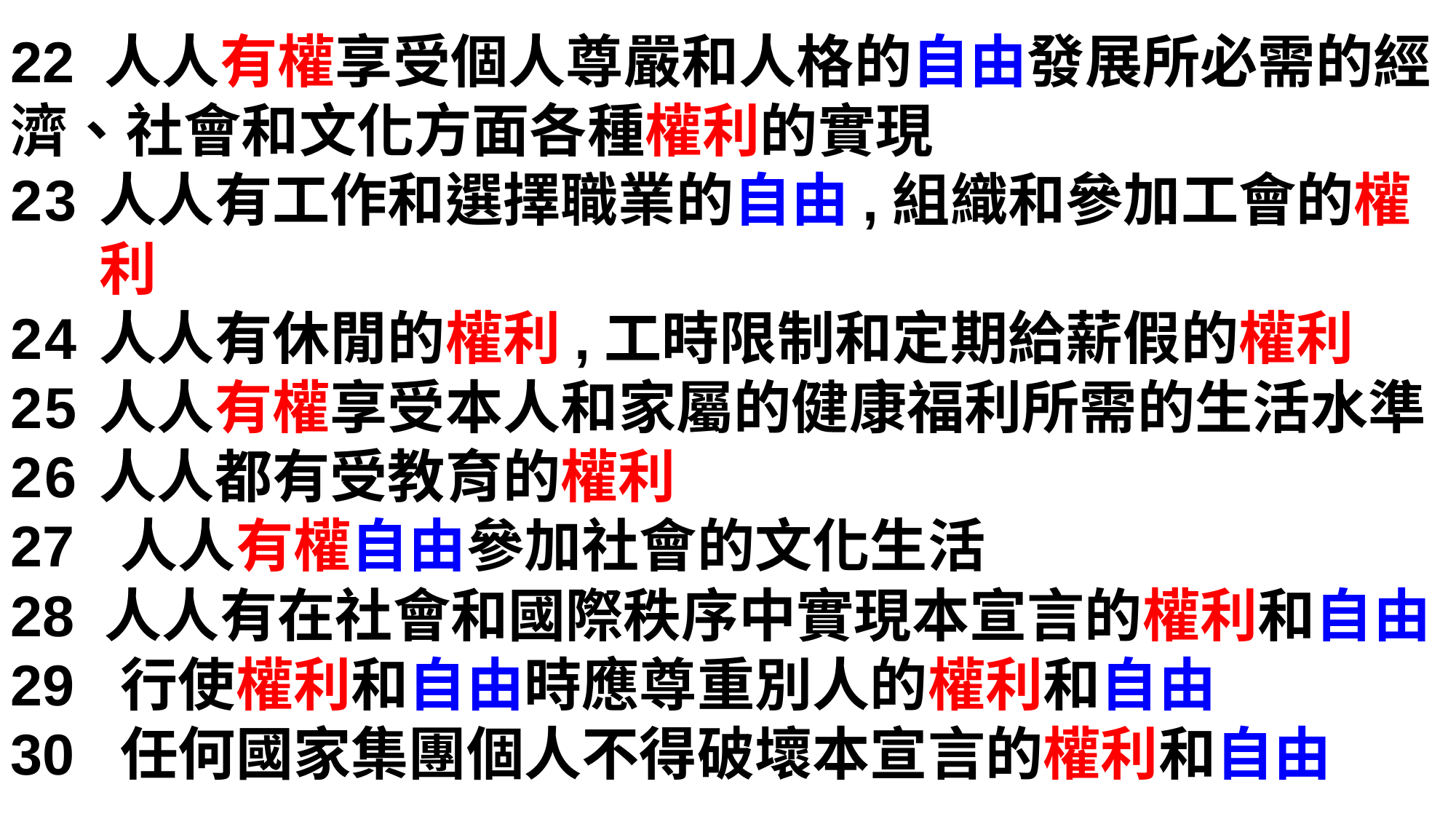

22 人人有權享受個人尊嚴和人格的自由發展所必需的經濟、社會和文化方面各種權利的實現
人人有工作和選擇職業的自由,組織和參加工會的權利
人人有休閒的權利,工時限制和定期給薪假的權利
人人有權享受本人和家屬的健康福利所需的生活水準
人人都有受教育的權利
27  人人有權自由參加社會的文化生活
28 人人有在社會和國際秩序中實現本宣言的權利和自由
29  行使權利和自由時應尊重別人的權利和自由
30  任何國家集團個人不得破壞本宣言的權利和自由